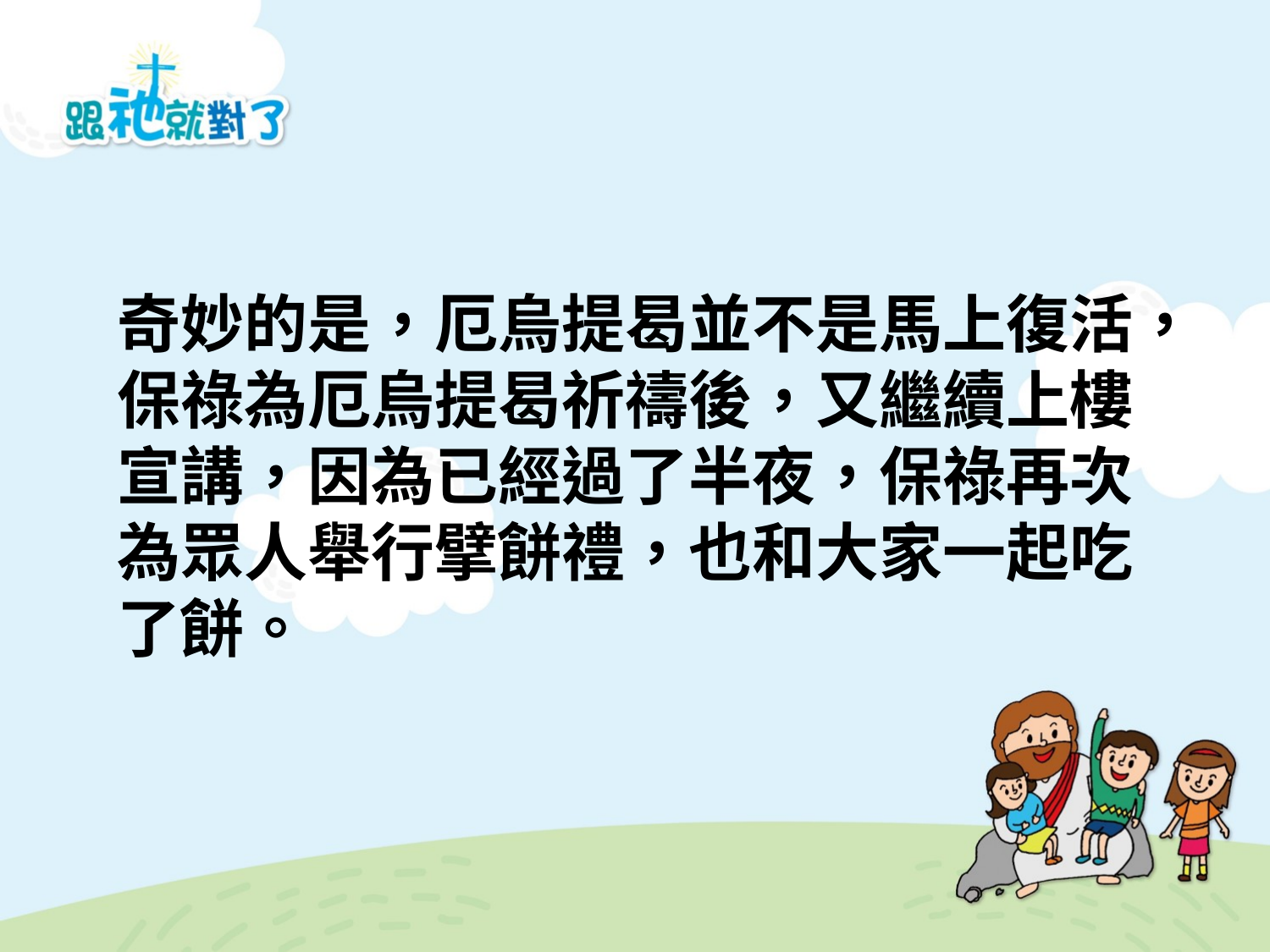

奇妙的是，厄烏提曷並不是馬上復活，保祿為厄烏提曷祈禱後，又繼續上樓宣講，因為已經過了半夜，保祿再次為眾人舉行擘餅禮，也和大家一起吃了餅。